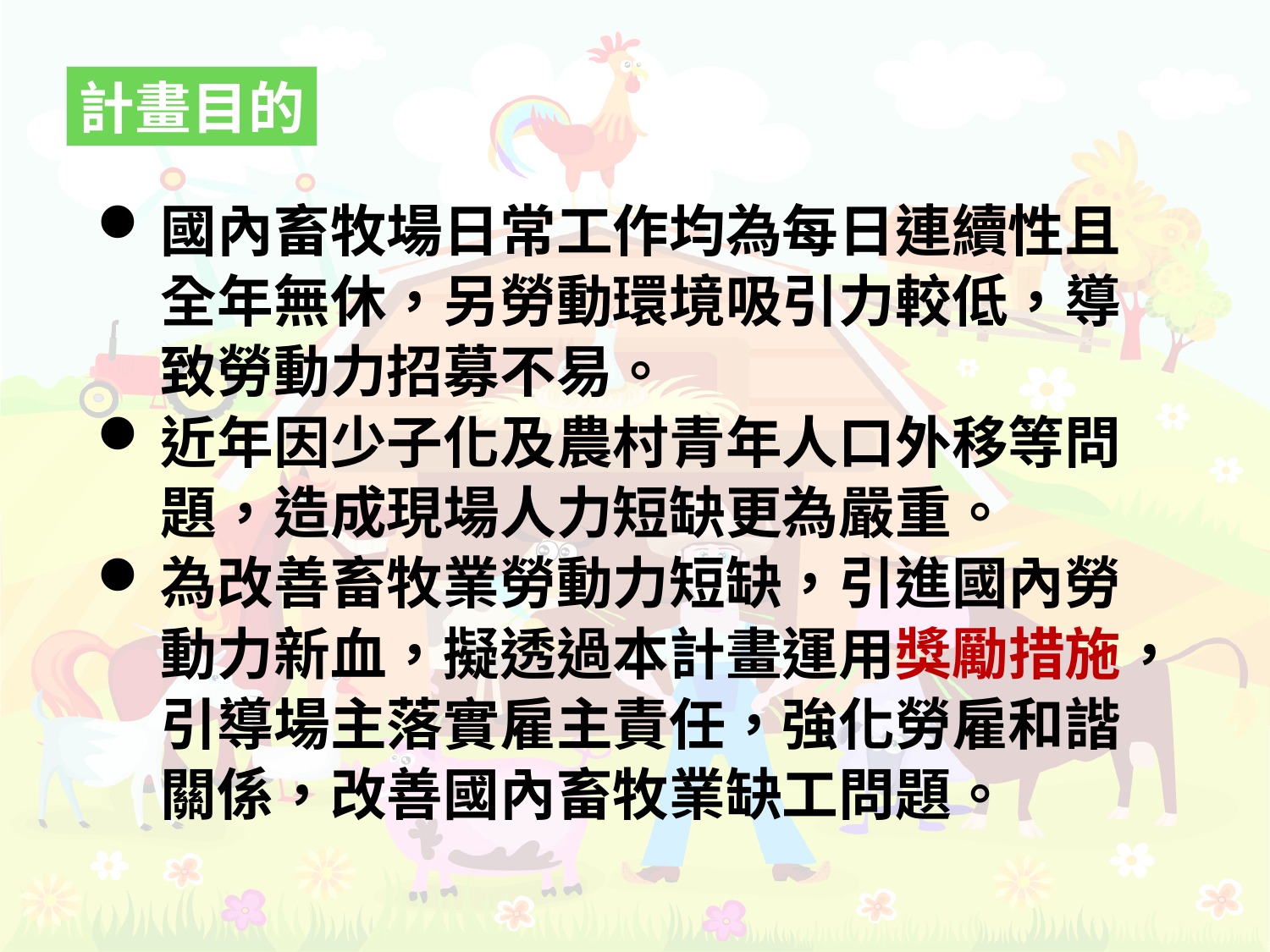

計畫目的
國內畜牧場日常工作均為每日連續性且全年無休，另勞動環境吸引力較低，導致勞動力招募不易。
近年因少子化及農村青年人口外移等問題，造成現場人力短缺更為嚴重。
為改善畜牧業勞動力短缺，引進國內勞動力新血，擬透過本計畫運用獎勵措施，引導場主落實雇主責任，強化勞雇和諧關係，改善國內畜牧業缺工問題。